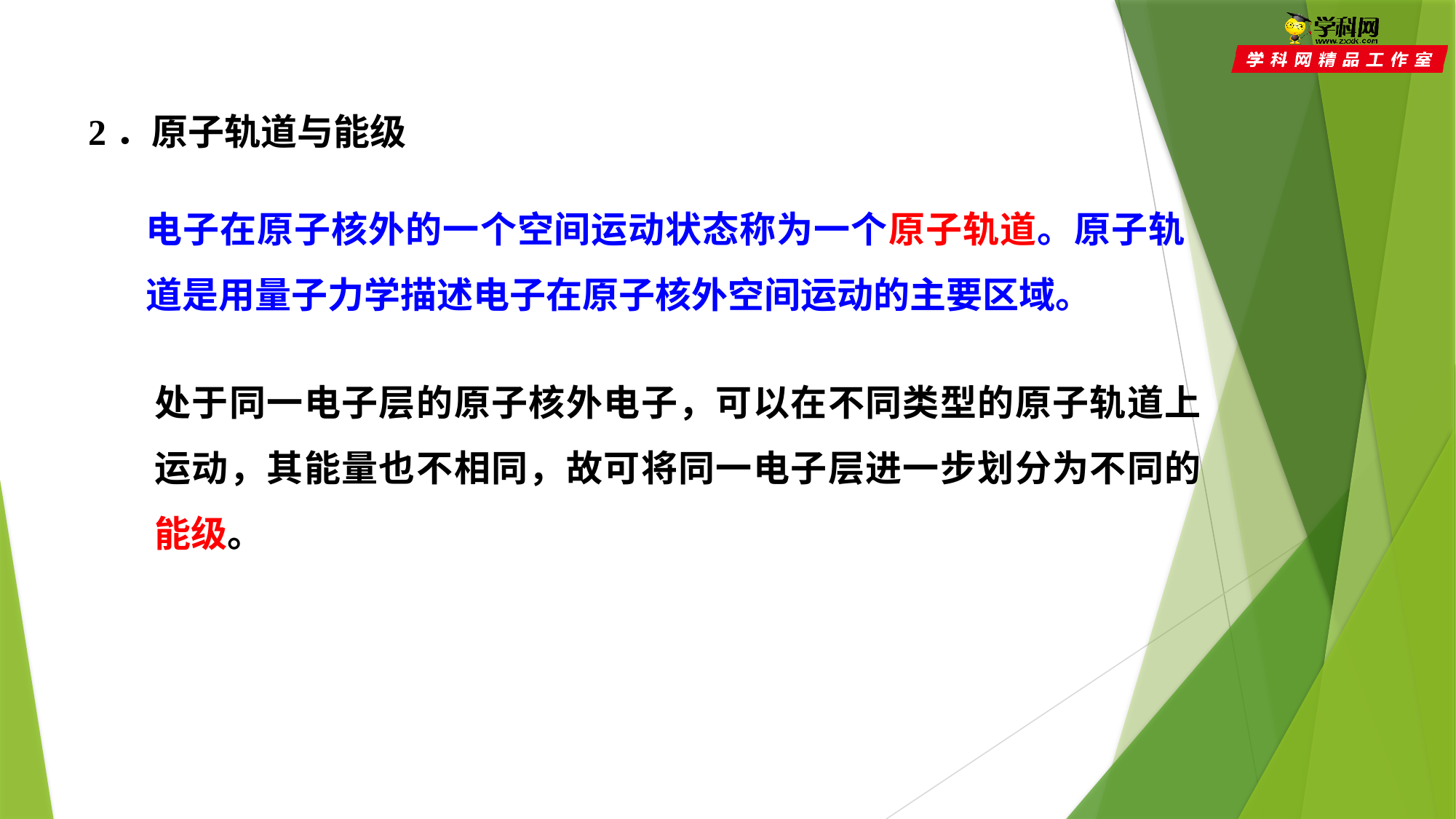

2．原子轨道与能级
电子在原子核外的一个空间运动状态称为一个原子轨道。原子轨道是用量子力学描述电子在原子核外空间运动的主要区域。
处于同一电子层的原子核外电子，可以在不同类型的原子轨道上运动，其能量也不相同，故可将同一电子层进一步划分为不同的能级。